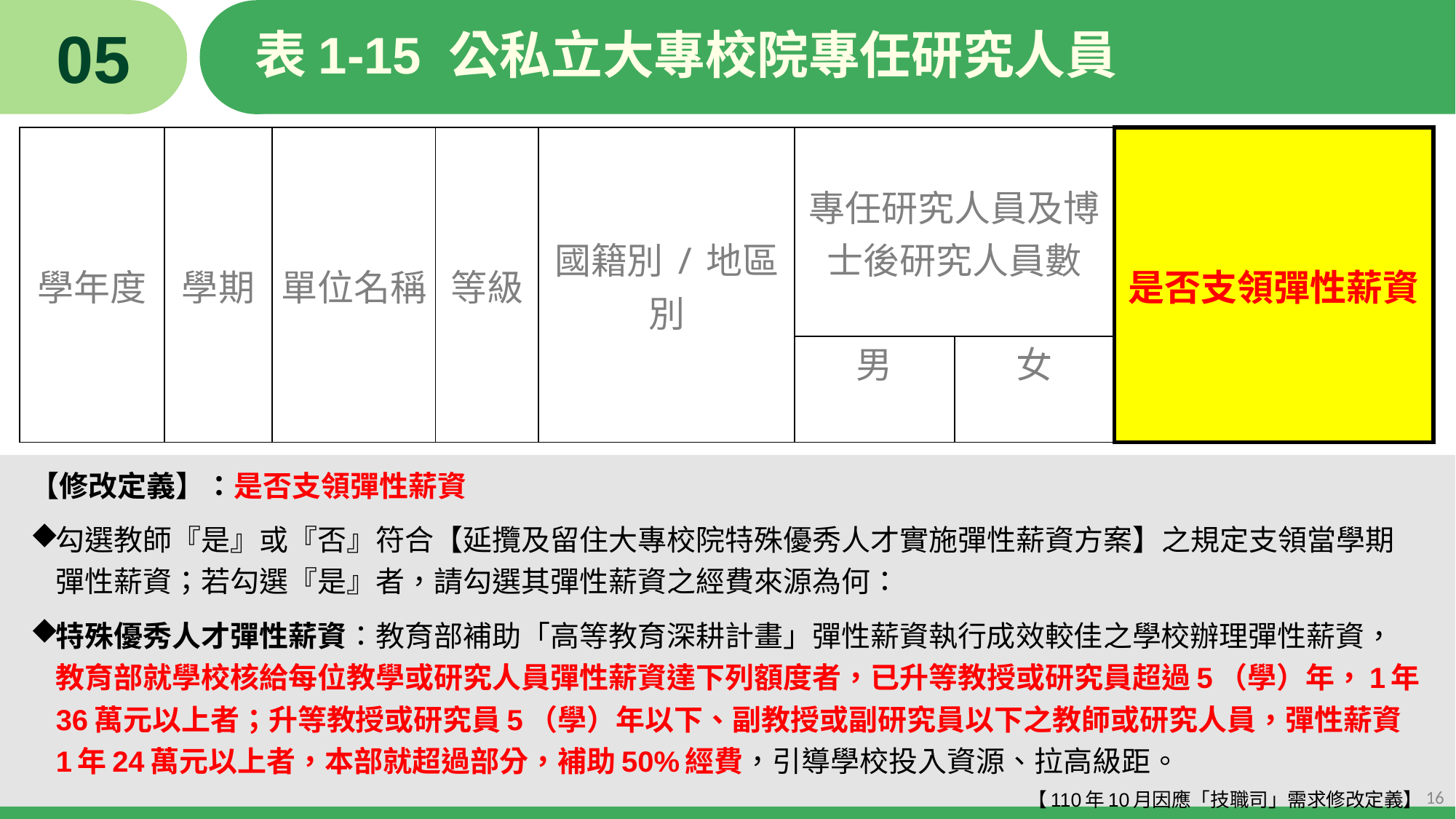

05
# 表1-15 公私立大專校院專任研究人員
| 學年度 | 學期 | 單位名稱 | 等級 | 國籍別/地區別 | 專任研究人員及博士後研究人員數 |  | 是否支領彈性薪資 |
| --- | --- | --- | --- | --- | --- | --- | --- |
|  |  |  |  |  | 男 | 女 |  |
【修改定義】：是否支領彈性薪資
勾選教師『是』或『否』符合【延攬及留住大專校院特殊優秀人才實施彈性薪資方案】之規定支領當學期彈性薪資；若勾選『是』者，請勾選其彈性薪資之經費來源為何：
特殊優秀人才彈性薪資：教育部補助「高等教育深耕計畫」彈性薪資執行成效較佳之學校辦理彈性薪資，教育部就學校核給每位教學或研究人員彈性薪資達下列額度者，已升等教授或研究員超過5（學）年，1年36萬元以上者；升等教授或研究員5（學）年以下、副教授或副研究員以下之教師或研究人員，彈性薪資1年24萬元以上者，本部就超過部分，補助50%經費，引導學校投入資源、拉高級距。
【110年10月因應「技職司」需求修改定義】
16